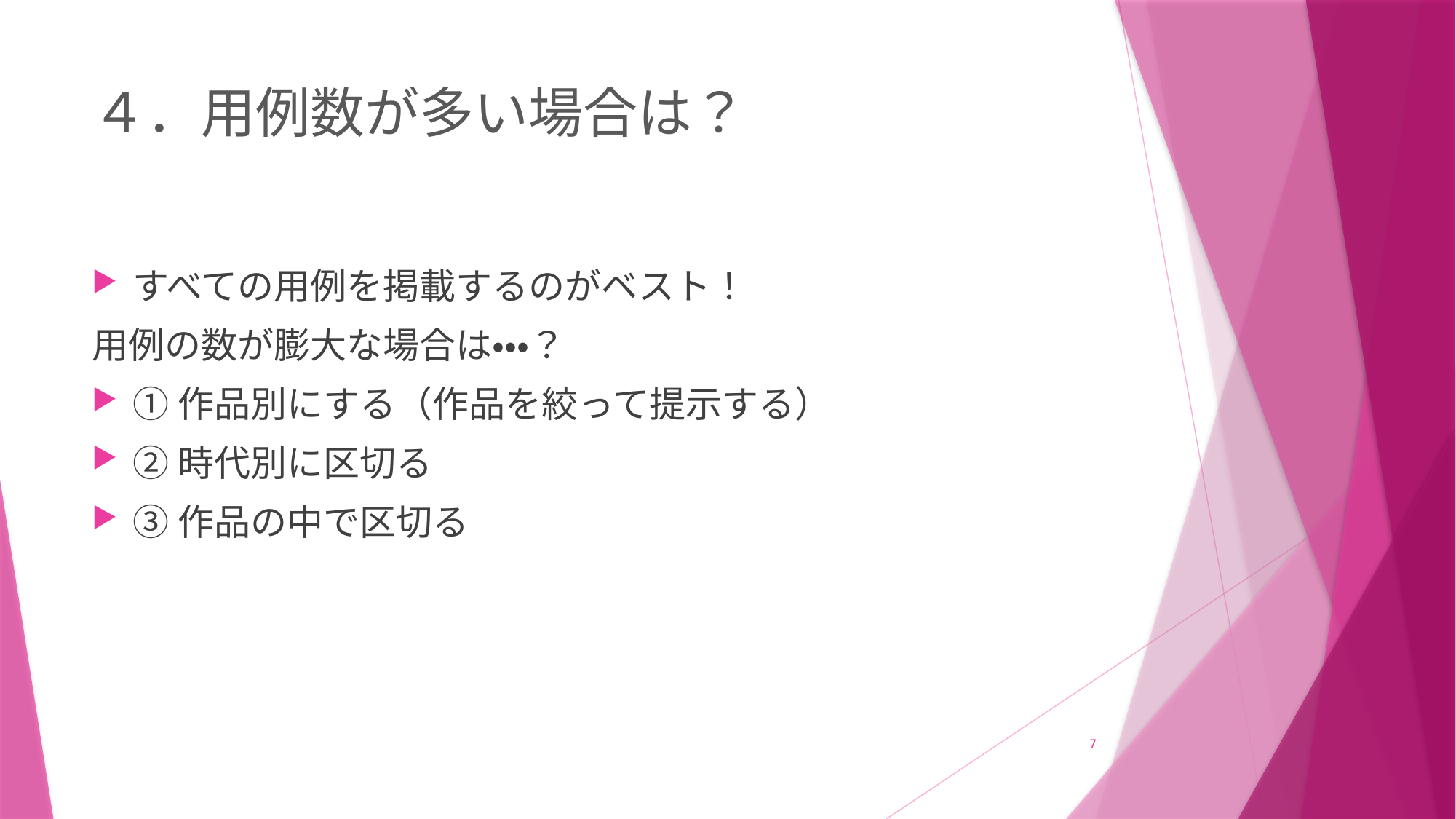

# ４．用例数が多い場合は？
すべての用例を掲載するのがベスト！
用例の数が膨大な場合は・・・？
①作品別にする（作品を絞って提示する）
②時代別に区切る
③作品の中で区切る
7